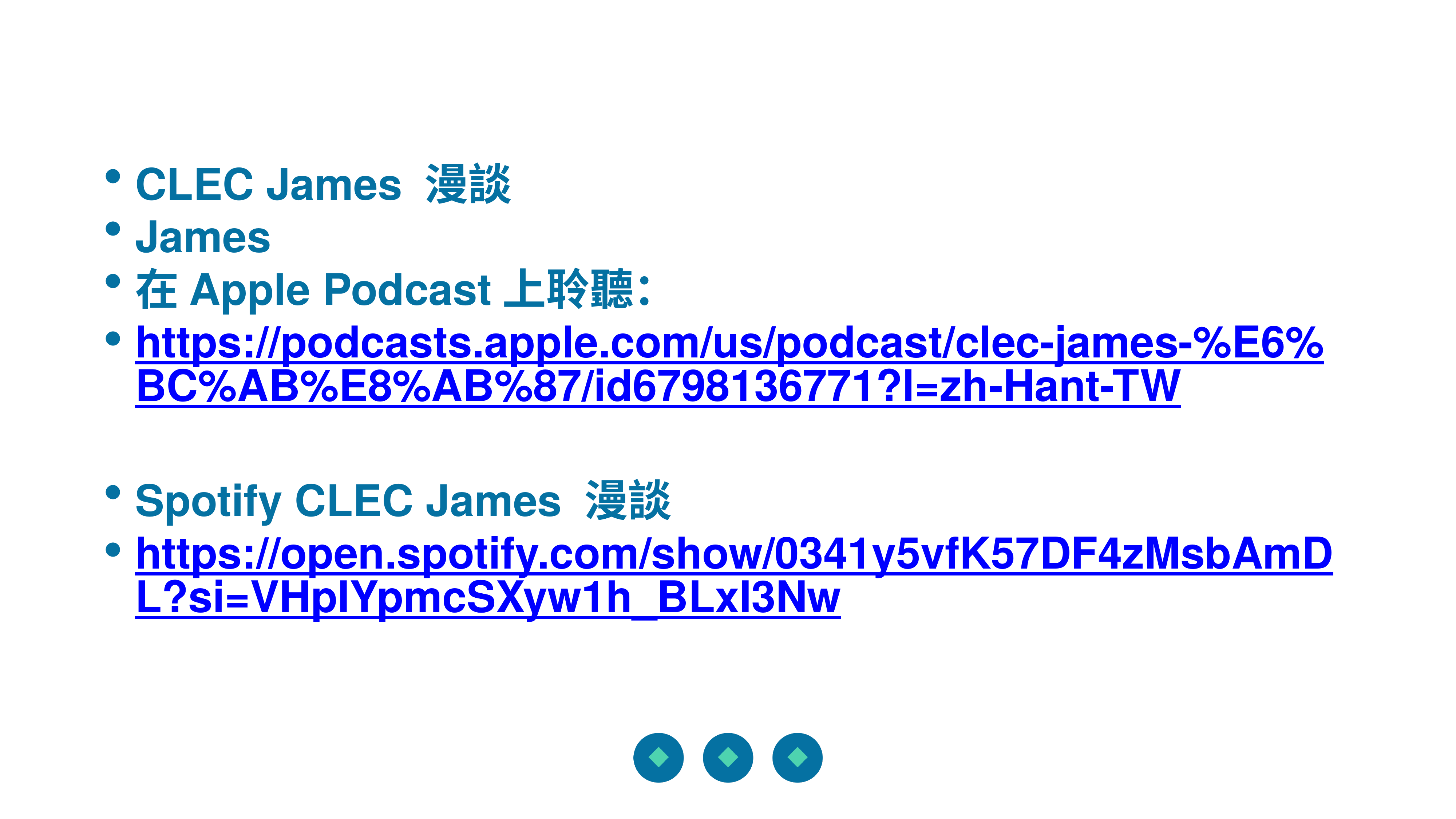

CLEC James 漫談
James
在Apple Podcast上聆聽：
https://podcasts.apple.com/us/podcast/clec-james-%E6%BC%AB%E8%AB%87/id6798136771?l=zh-Hant-TW

Spotify CLEC James 漫談
https://open.spotify.com/show/0341y5vfK57DF4zMsbAmDL?si=VHpIYpmcSXyw1h_BLxI3Nw